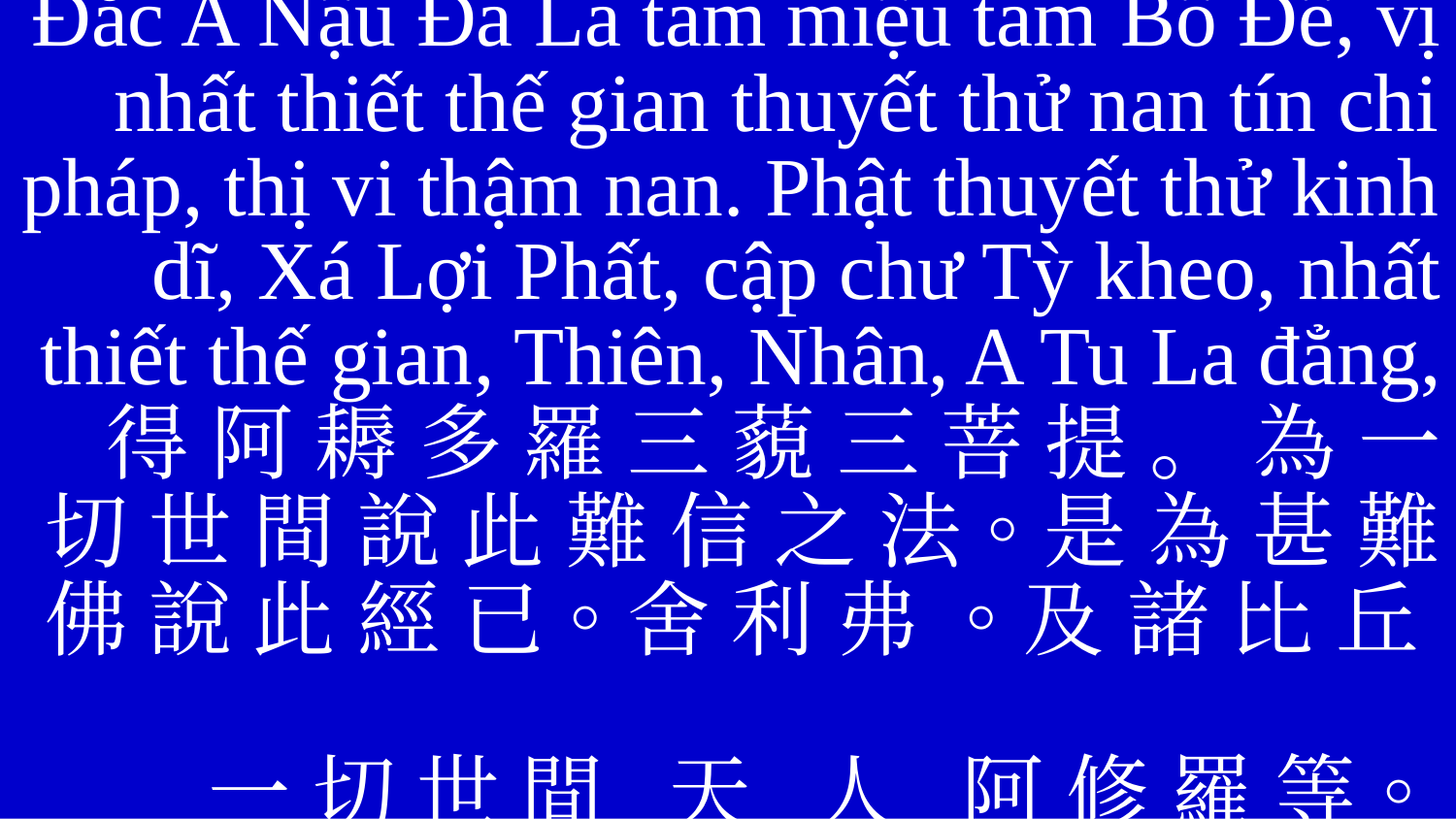

Đắc A Nậu Đa La tam miệu tam Bồ Đề, vị nhất thiết thế gian thuyết thử nan tín chi pháp, thị vi thậm nan. Phật thuyết thử kinh dĩ, Xá Lợi Phất, cập chư Tỳ kheo, nhất thiết thế gian, Thiên, Nhân, A Tu La đẳng,
得 阿 耨 多 羅 三 藐 三 菩 提 。 為 一
切 世 間 說 此 難 信 之 法。是 為 甚 難。
佛 說 此 經 已。舍 利 弗 。及 諸 比 丘 。
一 切 世 間   天   人   阿 修 羅 等。